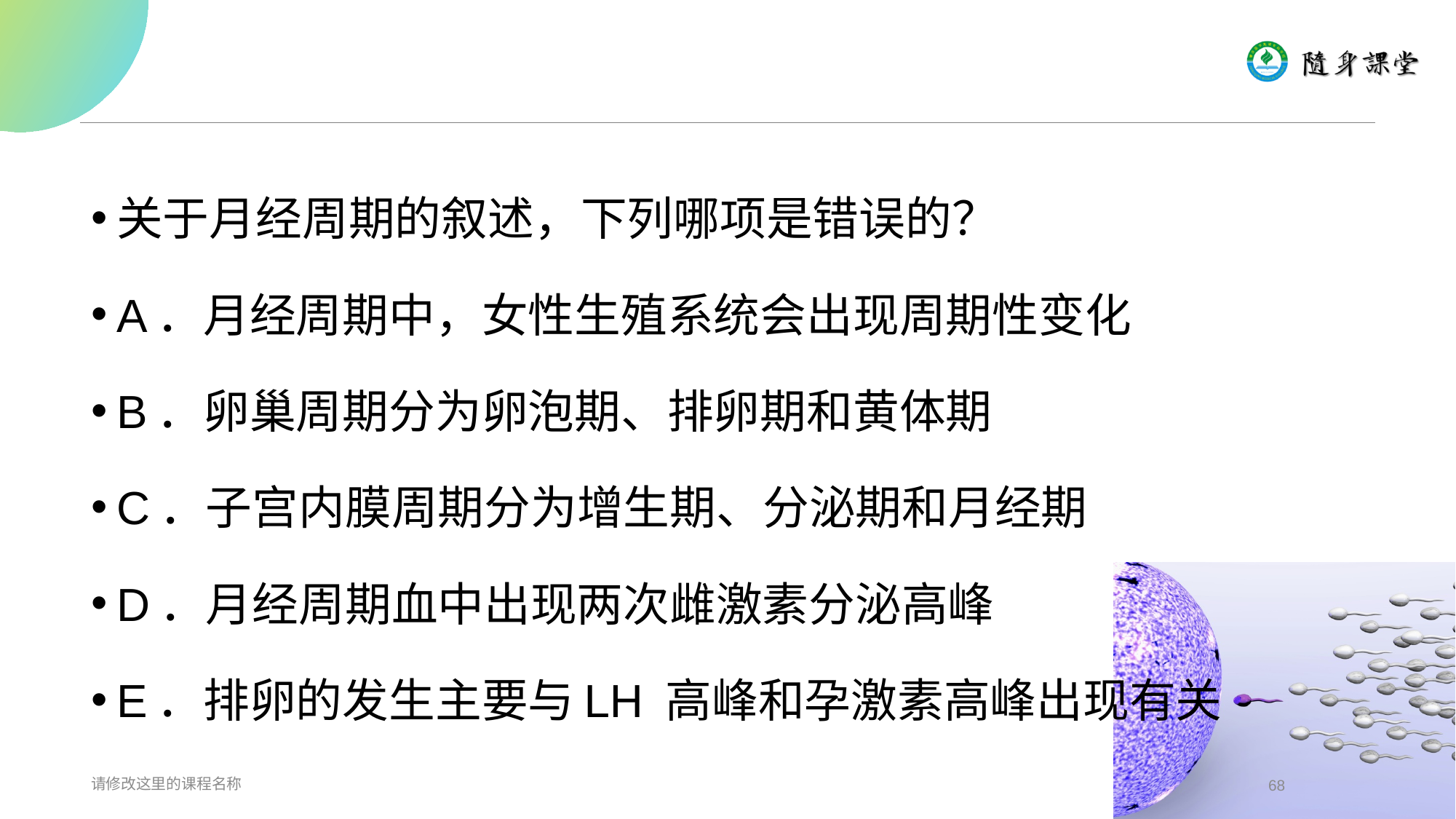

#
关于月经周期的叙述，下列哪项是错误的？
A．月经周期中，女性生殖系统会出现周期性变化
B．卵巢周期分为卵泡期、排卵期和黄体期
C．子宫内膜周期分为增生期、分泌期和月经期
D．月经周期血中出现两次雌激素分泌高峰
E．排卵的发生主要与LH 高峰和孕激素高峰出现有关
请修改这里的课程名称
68